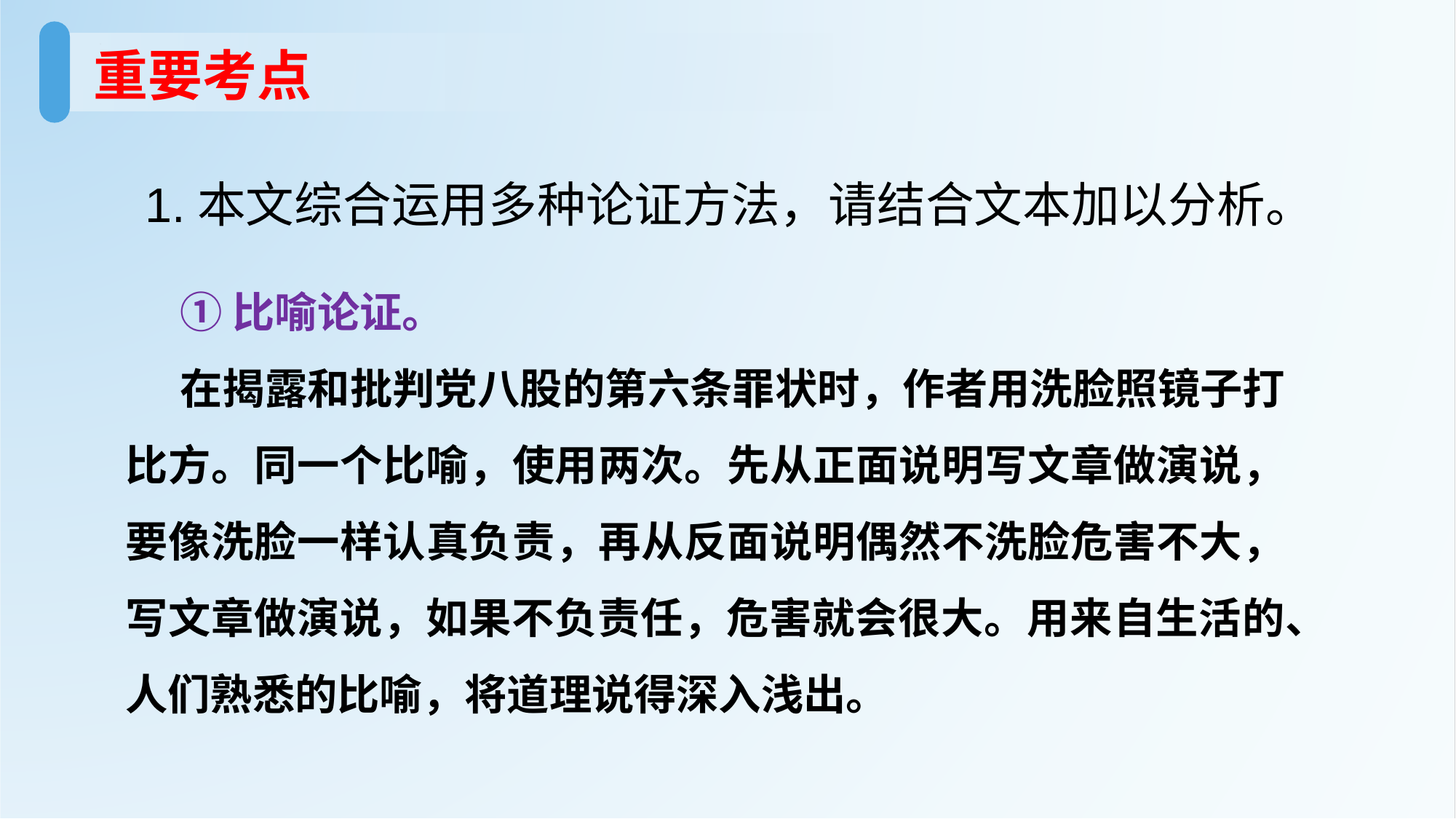

重要考点
1.本文综合运用多种论证方法，请结合文本加以分析。
①比喻论证。
在揭露和批判党八股的第六条罪状时，作者用洗脸照镜子打比方。同一个比喻，使用两次。先从正面说明写文章做演说，要像洗脸一样认真负责，再从反面说明偶然不洗脸危害不大，写文章做演说，如果不负责任，危害就会很大。用来自生活的、人们熟悉的比喻，将道理说得深入浅出。